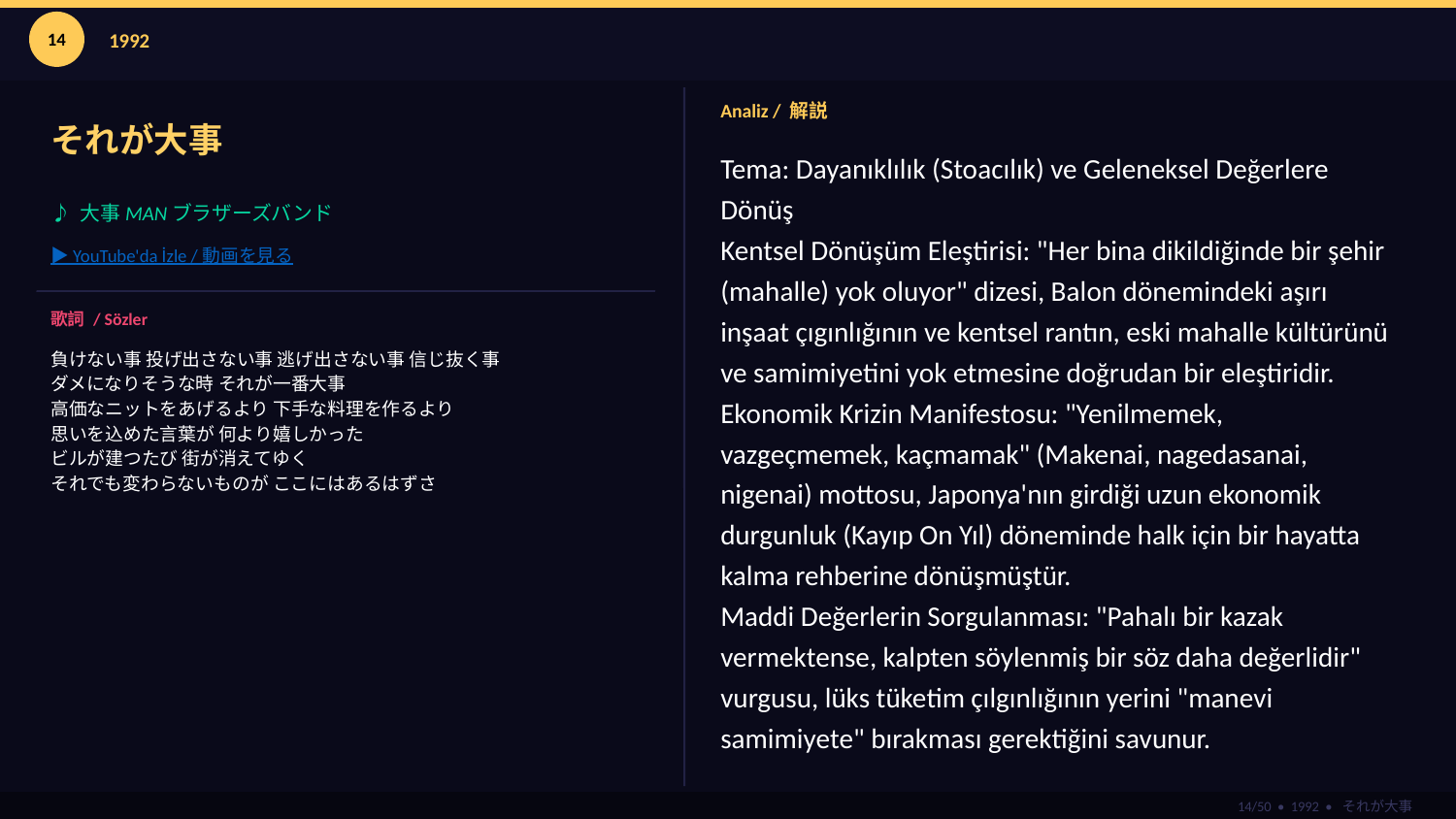

14
1992
それが大事

Analiz / 解説
Tema: Dayanıklılık (Stoacılık) ve Geleneksel Değerlere Dönüş
Kentsel Dönüşüm Eleştirisi: "Her bina dikildiğinde bir şehir (mahalle) yok oluyor" dizesi, Balon dönemindeki aşırı inşaat çıgınlığının ve kentsel rantın, eski mahalle kültürünü ve samimiyetini yok etmesine doğrudan bir eleştiridir.
Ekonomik Krizin Manifestosu: "Yenilmemek, vazgeçmemek, kaçmamak" (Makenai, nagedasanai, nigenai) mottosu, Japonya'nın girdiği uzun ekonomik durgunluk (Kayıp On Yıl) döneminde halk için bir hayatta kalma rehberine dönüşmüştür.
Maddi Değerlerin Sorgulanması: "Pahalı bir kazak vermektense, kalpten söylenmiş bir söz daha değerlidir" vurgusu, lüks tüketim çılgınlığının yerini "manevi samimiyete" bırakması gerektiğini savunur.
♪ 大事MANブラザーズバンド
▶ YouTube'da İzle / 動画を見る

歌詞 / Sözler
負けない事 投げ出さない事 逃げ出さない事 信じ抜く事
ダメになりそうな時 それが一番大事
高価なニットをあげるより 下手な料理を作るより
思いを込めた言葉が 何より嬉しかった
ビルが建つたび 街が消えてゆく
それでも変わらないものが ここにはあるはずさ

14/50  •  1992  •  それが大事